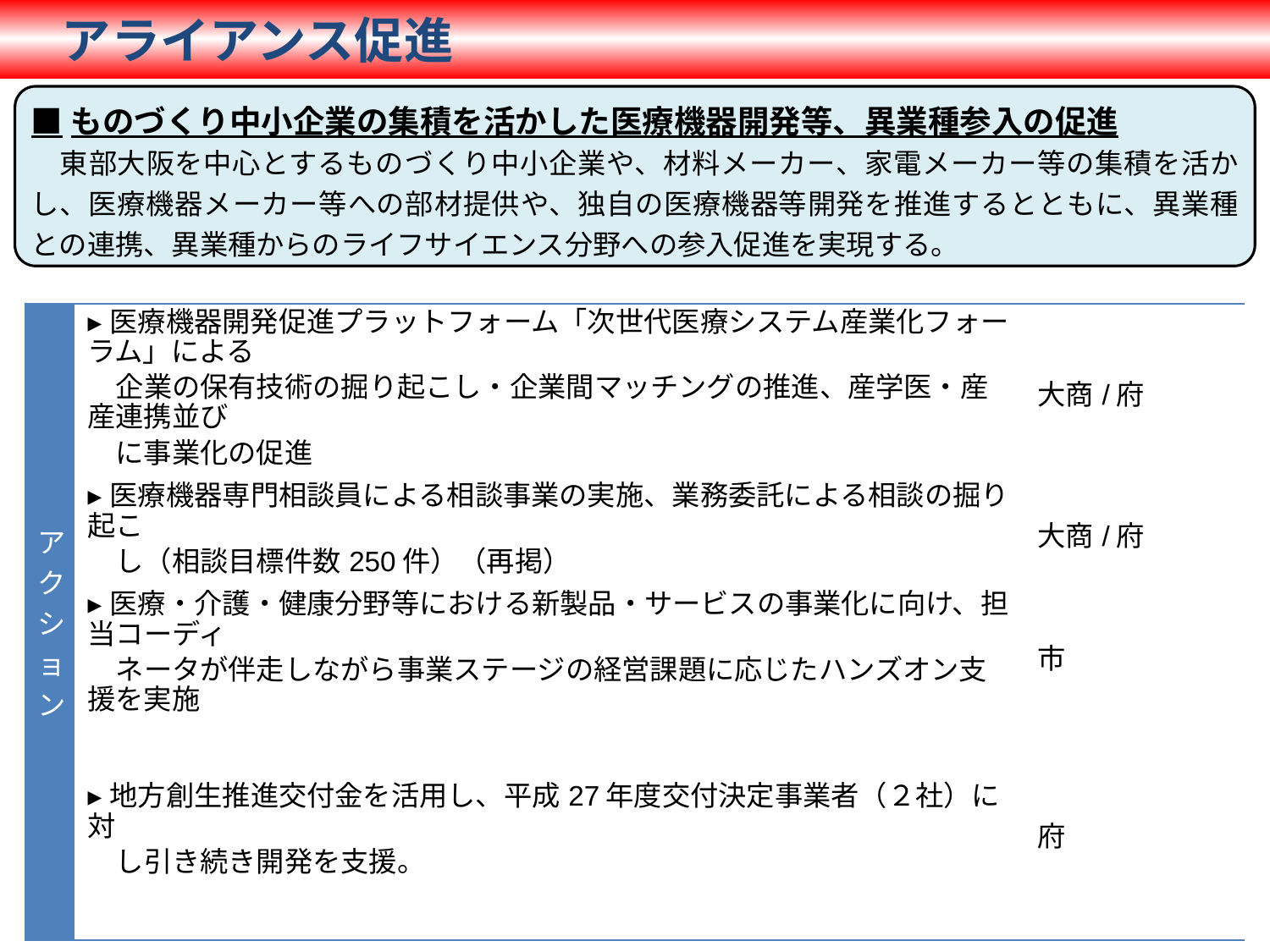

アライアンス促進
■ものづくり中小企業の集積を活かした医療機器開発等、異業種参入の促進
　東部大阪を中心とするものづくり中小企業や、材料メーカー、家電メーカー等の集積を活かし、医療機器メーカー等への部材提供や、独自の医療機器等開発を推進するとともに、異業種との連携、異業種からのライフサイエンス分野への参入促進を実現する。
| アクション | ▸医療機器開発促進プラットフォーム「次世代医療システム産業化フォーラム」による 　企業の保有技術の掘り起こし・企業間マッチングの推進、産学医・産産連携並び 　に事業化の促進 | 大商/府 |
| --- | --- | --- |
|  | ▸医療機器専門相談員による相談事業の実施、業務委託による相談の掘り起こ 　し（相談目標件数250件）（再掲） | 大商/府 |
|  | ▸医療・介護・健康分野等における新製品・サービスの事業化に向け、担当コーディ 　ネータが伴走しながら事業ステージの経営課題に応じたハンズオン支援を実施 | 市 |
|  | ▸地方創生推進交付金を活用し、平成27年度交付決定事業者（２社）に対 　し引き続き開発を支援。 | 府 |